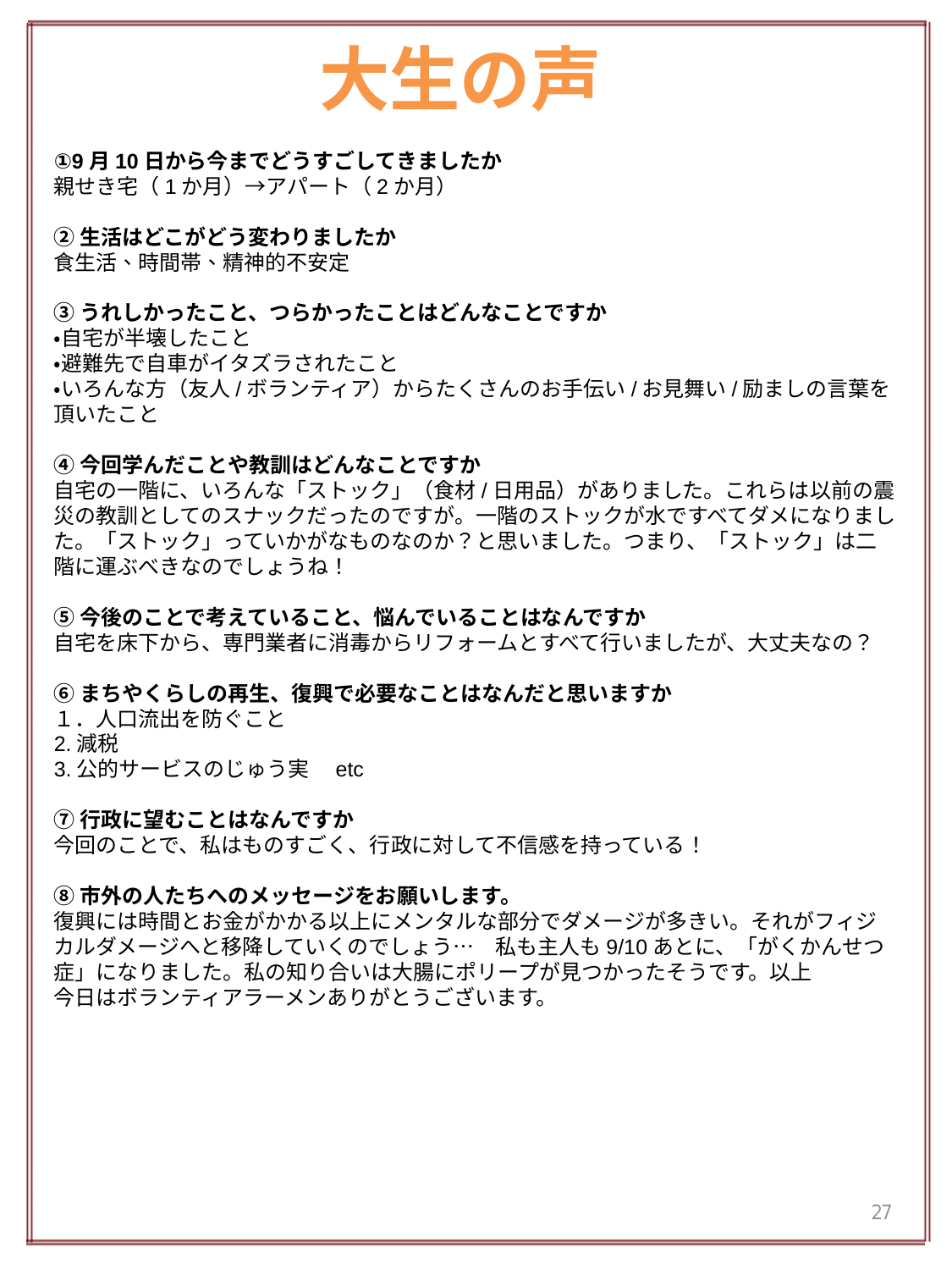

# 大生の声
①9月10日から今までどうすごしてきましたか
親せき宅（1か月）→アパート（2か月）

②生活はどこがどう変わりましたか
食生活、時間帯、精神的不安定

③うれしかったこと、つらかったことはどんなことですか
・自宅が半壊したこと
・避難先で自車がイタズラされたこと
・いろんな方（友人/ボランティア）からたくさんのお手伝い/お見舞い/励ましの言葉を頂いたこと

④今回学んだことや教訓はどんなことですか
自宅の一階に、いろんな「ストック」（食材/日用品）がありました。これらは以前の震災の教訓としてのスナックだったのですが。一階のストックが水ですべてダメになりました。「ストック」っていかがなものなのか？と思いました。つまり、「ストック」は二階に運ぶべきなのでしょうね！

⑤今後のことで考えていること、悩んでいることはなんですか
自宅を床下から、専門業者に消毒からリフォームとすべて行いましたが、大丈夫なの？

⑥まちやくらしの再生、復興で必要なことはなんだと思いますか
１．人口流出を防ぐこと
2.減税
3.公的サービスのじゅう実　etc

⑦行政に望むことはなんですか
今回のことで、私はものすごく、行政に対して不信感を持っている！

⑧市外の人たちへのメッセージをお願いします。
復興には時間とお金がかかる以上にメンタルな部分でダメージが多きい。それがフィジカルダメージへと移降していくのでしょう…　私も主人も9/10あとに、「がくかんせつ症」になりました。私の知り合いは大腸にポリープが見つかったそうです。以上
今日はボランティアラーメンありがとうございます。
27